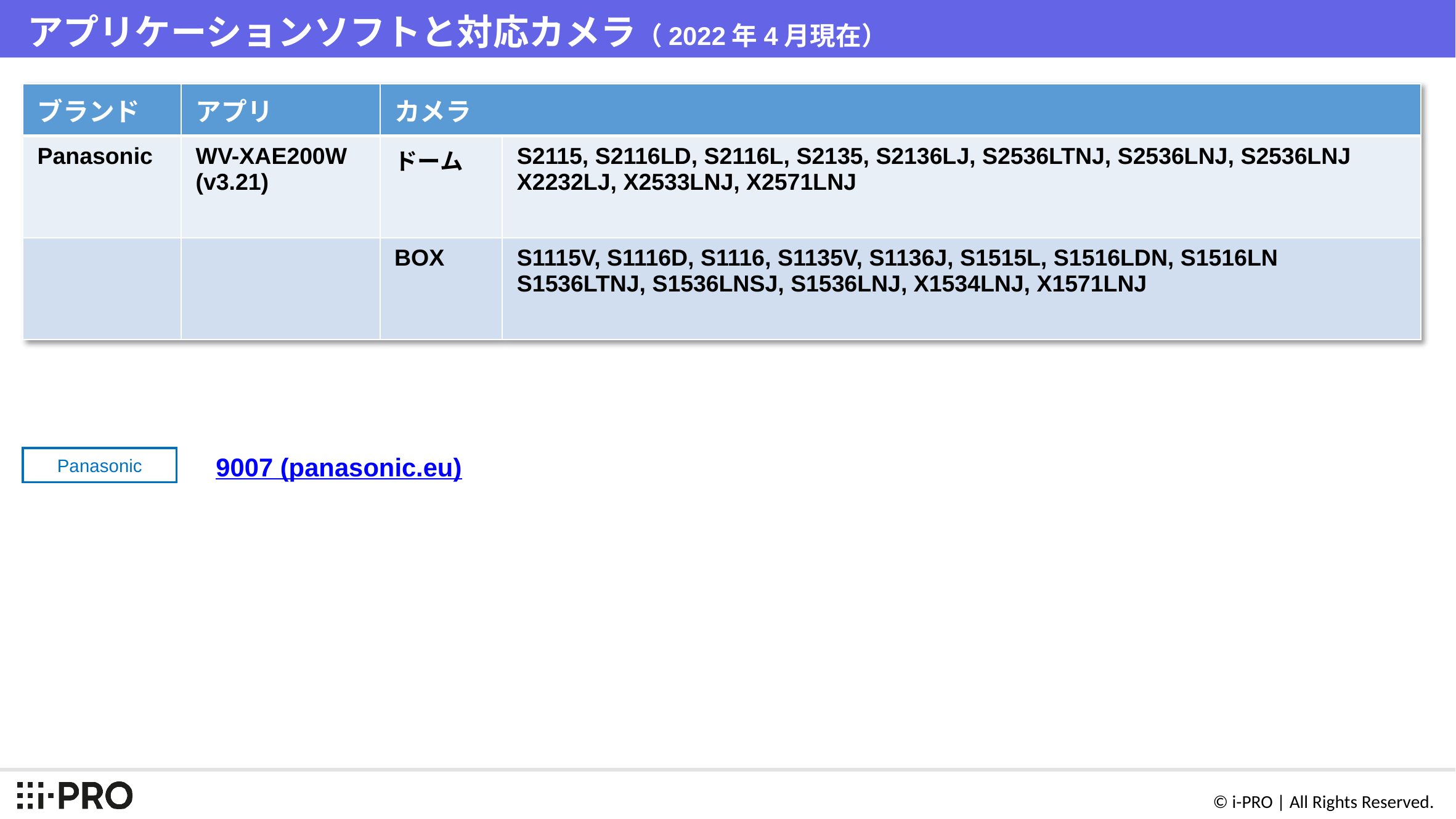

# アプリケーションソフトと対応カメラ（2022年4月現在）
| ブランド | アプリ | カメラ |  |
| --- | --- | --- | --- |
| Panasonic | WV-XAE200W (v3.21) | ドーム | S2115, S2116LD, S2116L, S2135, S2136LJ, S2536LTNJ, S2536LNJ, S2536LNJ X2232LJ, X2533LNJ, X2571LNJ |
|  |  | BOX | S1115V, S1116D, S1116, S1135V, S1136J, S1515L, S1516LDN, S1516LN S1536LTNJ, S1536LNSJ, S1536LNJ, X1534LNJ, X1571LNJ |
9007 (panasonic.eu)
Panasonic